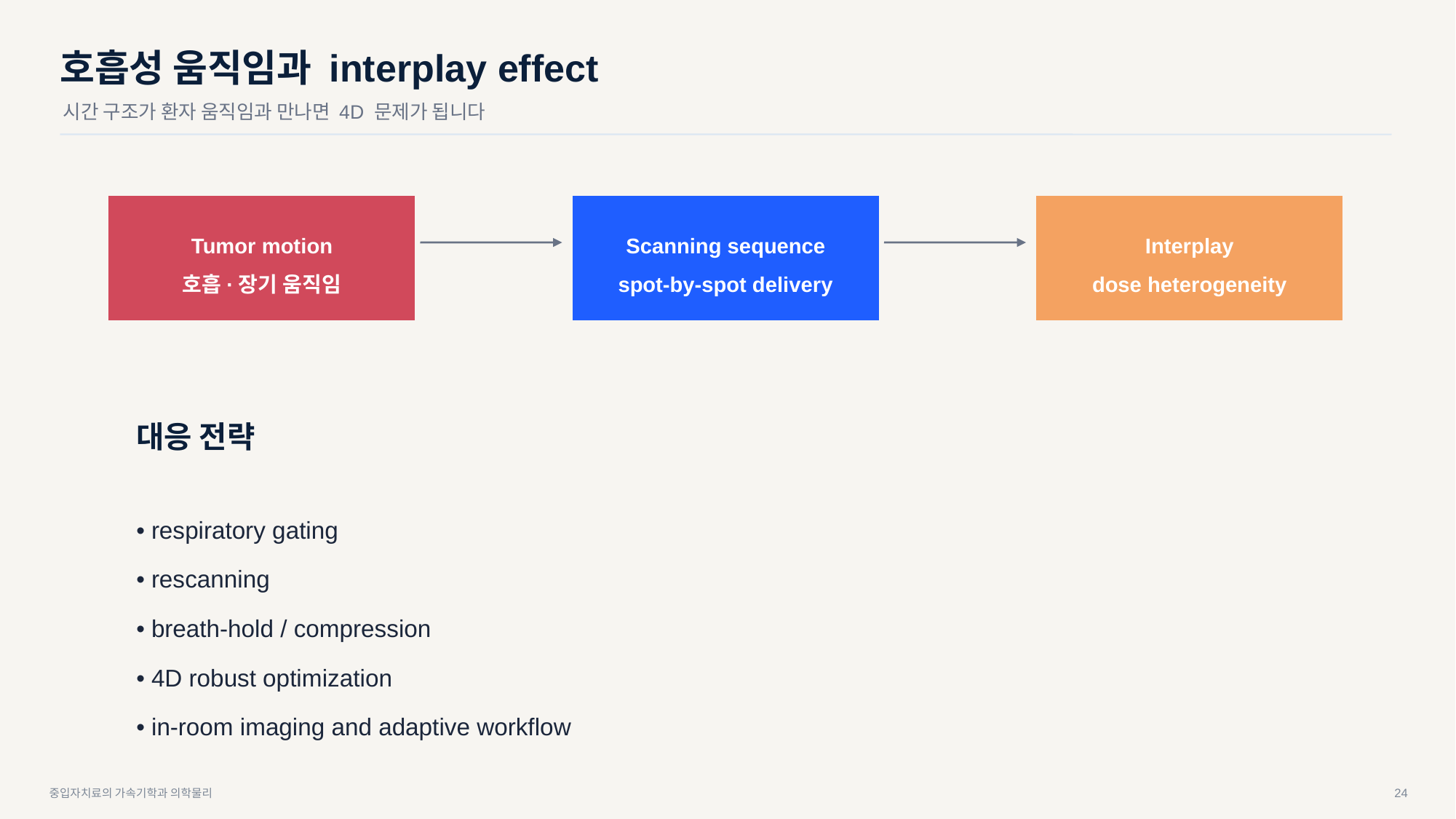

호흡성 움직임과 interplay effect
시간 구조가 환자 움직임과 만나면 4D 문제가 됩니다

Tumor motion
호흡·장기 움직임
Scanning sequence
spot-by-spot delivery
Interplay
dose heterogeneity

대응 전략
• respiratory gating
• rescanning
• breath-hold / compression
• 4D robust optimization
• in-room imaging and adaptive workflow
24
중입자치료의 가속기학과 의학물리